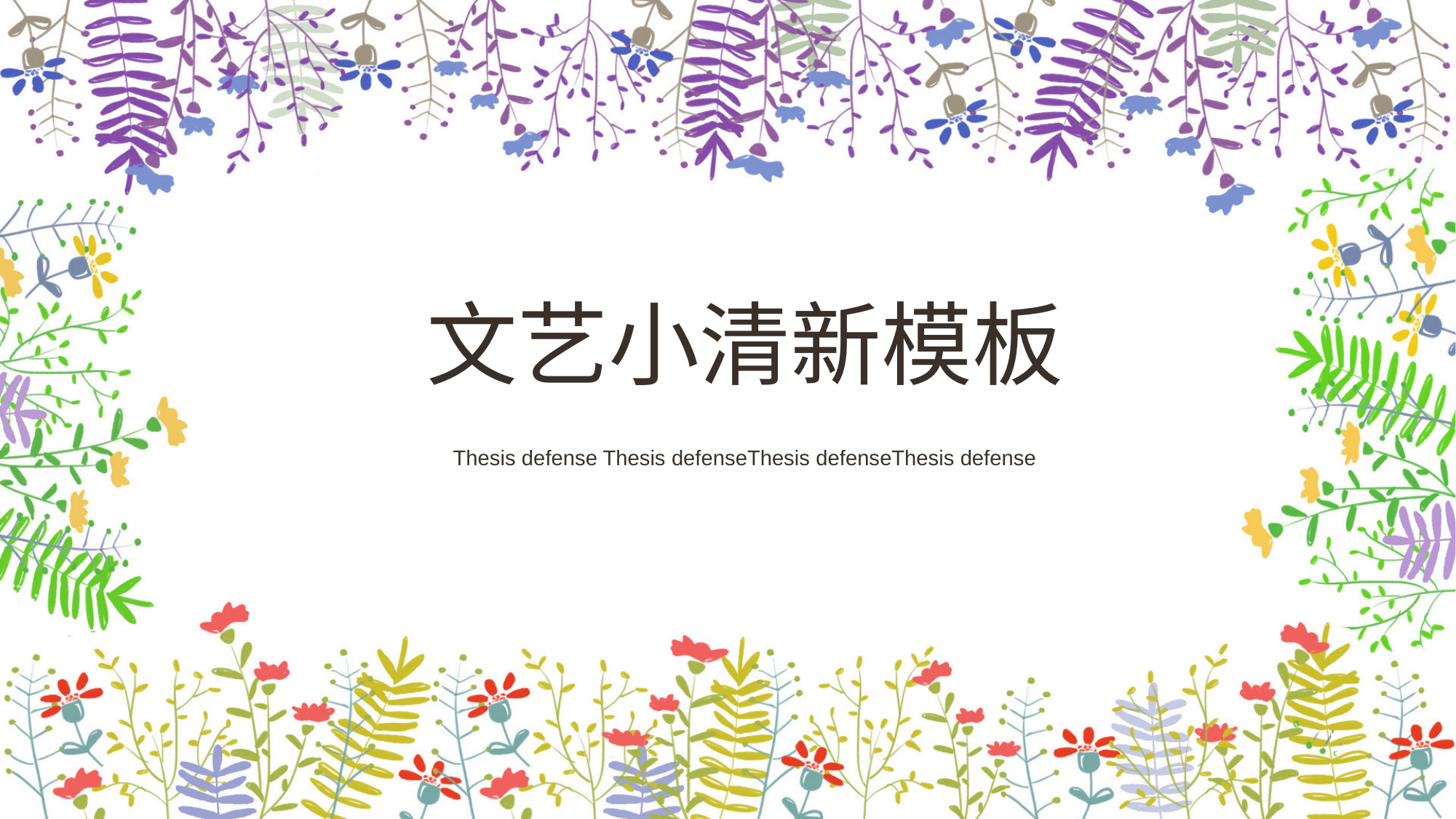

文艺小清新模板
Thesis defense Thesis defenseThesis defenseThesis defense